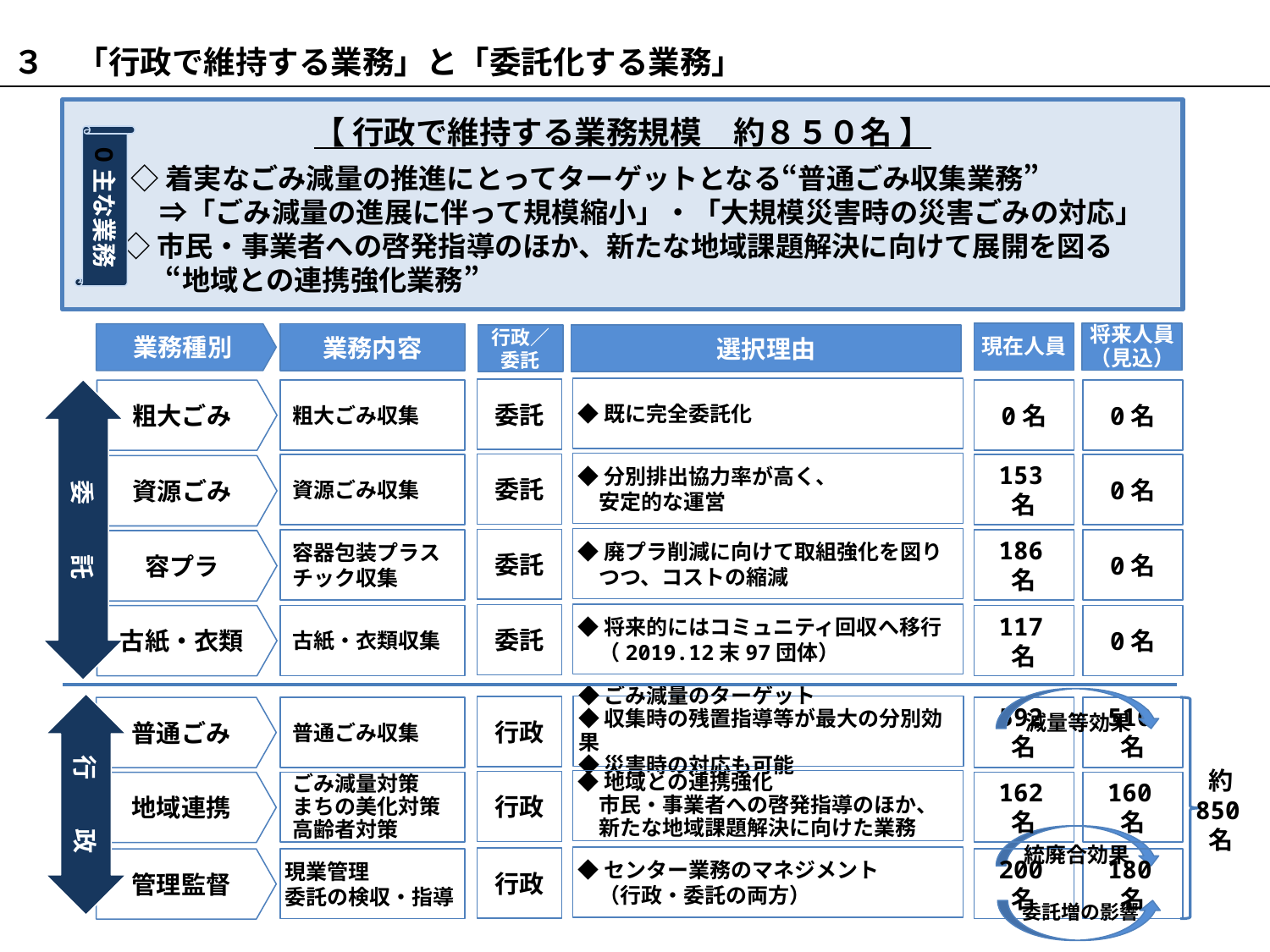

３　「行政で維持する業務」と「委託化する業務」
【 行政で維持する業務規模　約８５０名 】

　　◇ 着実なごみ減量の推進にとってターゲットとなる“普通ごみ収集業務”
　　　⇒「ごみ減量の進展に伴って規模縮小」・「大規模災害時の災害ごみの対応」
  　◇ 市民・事業者への啓発指導のほか、新たな地域課題解決に向けて展開を図る
　　　 “地域との連携強化業務”
O主な業務
現在人員
将来人員（見込）
業務種別
業務内容
行政／委託
選択理由
◆既に完全委託化
◆分別排出協力率が高く、
　安定的な運営
◆廃プラ削減に向けて取組強化を図り
　つつ、コストの縮減
◆将来的にはコミュニティ回収へ移行
　（2019.12末97団体）
◆ごみ減量のターゲット
◆収集時の残置指導等が最大の分別効果
◆災害時の対応も可能
◆地域との連携強化
　市民・事業者への啓発指導のほか、
　新たな地域課題解決に向けた業務
委託
委託
委託
委託
行政
行政
粗大ごみ収集
資源ごみ収集
容器包装プラスチック収集
古紙・衣類収集
普通ごみ収集
ごみ減量対策
まちの美化対策
高齢者対策
粗大ごみ
資源ごみ
容プラ
古紙・衣類
普通ごみ
地域連携
◆センター業務のマネジメント
　（行政・委託の両方）
行政
現業管理
委託の検収・指導
管理監督
委　　託
行　　政
0名
0名
153名
0名
186名
0名
117名
0名
592名
510名
162名
160名
200名
180名

約
850名

減量等効果

統廃合効果
委託増の影響